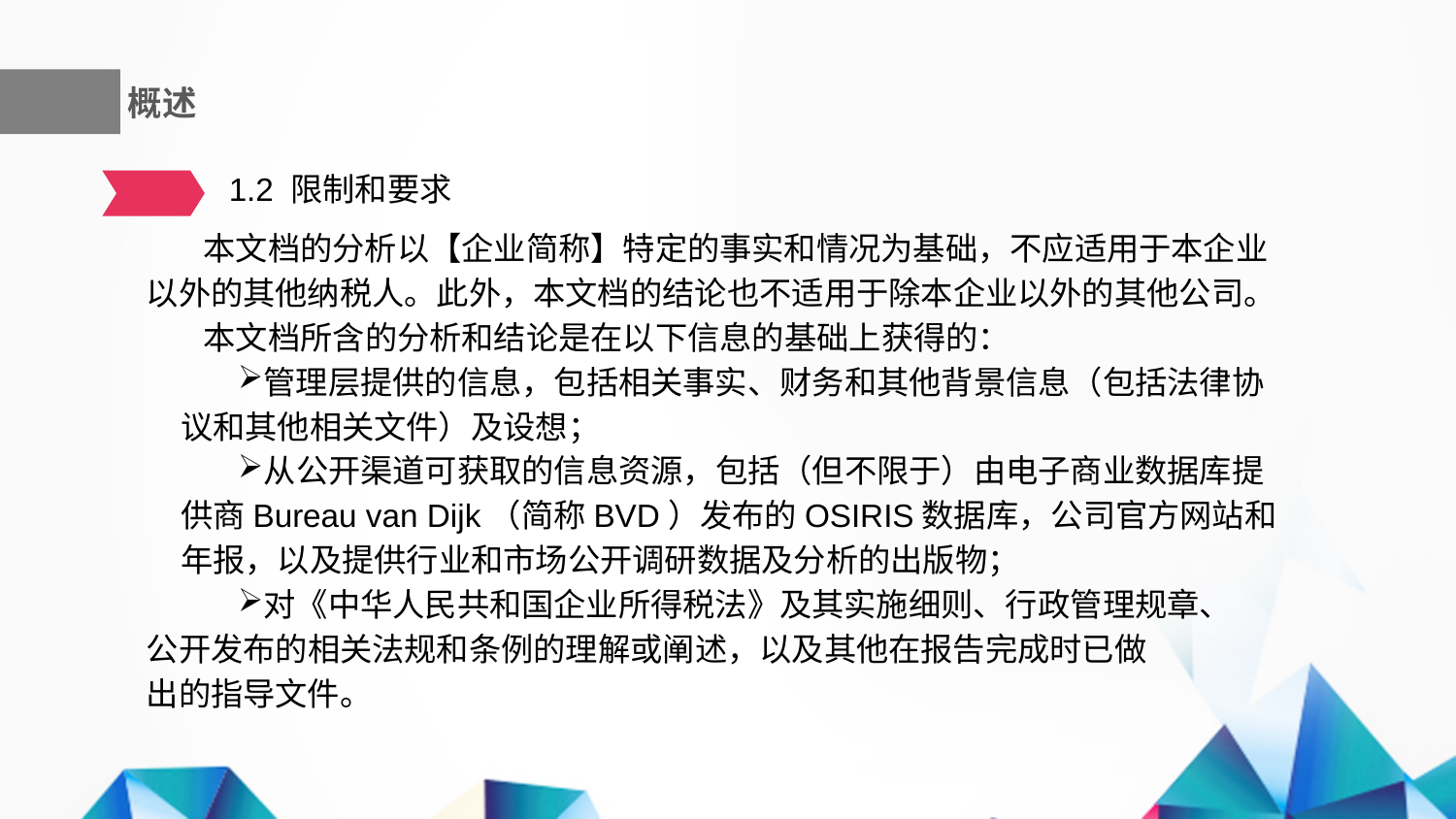

概述
1.2 限制和要求

本文档的分析以【企业简称】特定的事实和情况为基础，不应适用于本企业以外的其他纳税人。此外，本文档的结论也不适用于除本企业以外的其他公司。
本文档所含的分析和结论是在以下信息的基础上获得的：
管理层提供的信息，包括相关事实、财务和其他背景信息（包括法律协议和其他相关文件）及设想；
从公开渠道可获取的信息资源，包括（但不限于）由电子商业数据库提供商Bureau van Dijk（简称BVD）发布的OSIRIS数据库，公司官方网站和年报，以及提供行业和市场公开调研数据及分析的出版物；
对《中华人民共和国企业所得税法》及其实施细则、行政管理规章、
公开发布的相关法规和条例的理解或阐述，以及其他在报告完成时已做
出的指导文件。